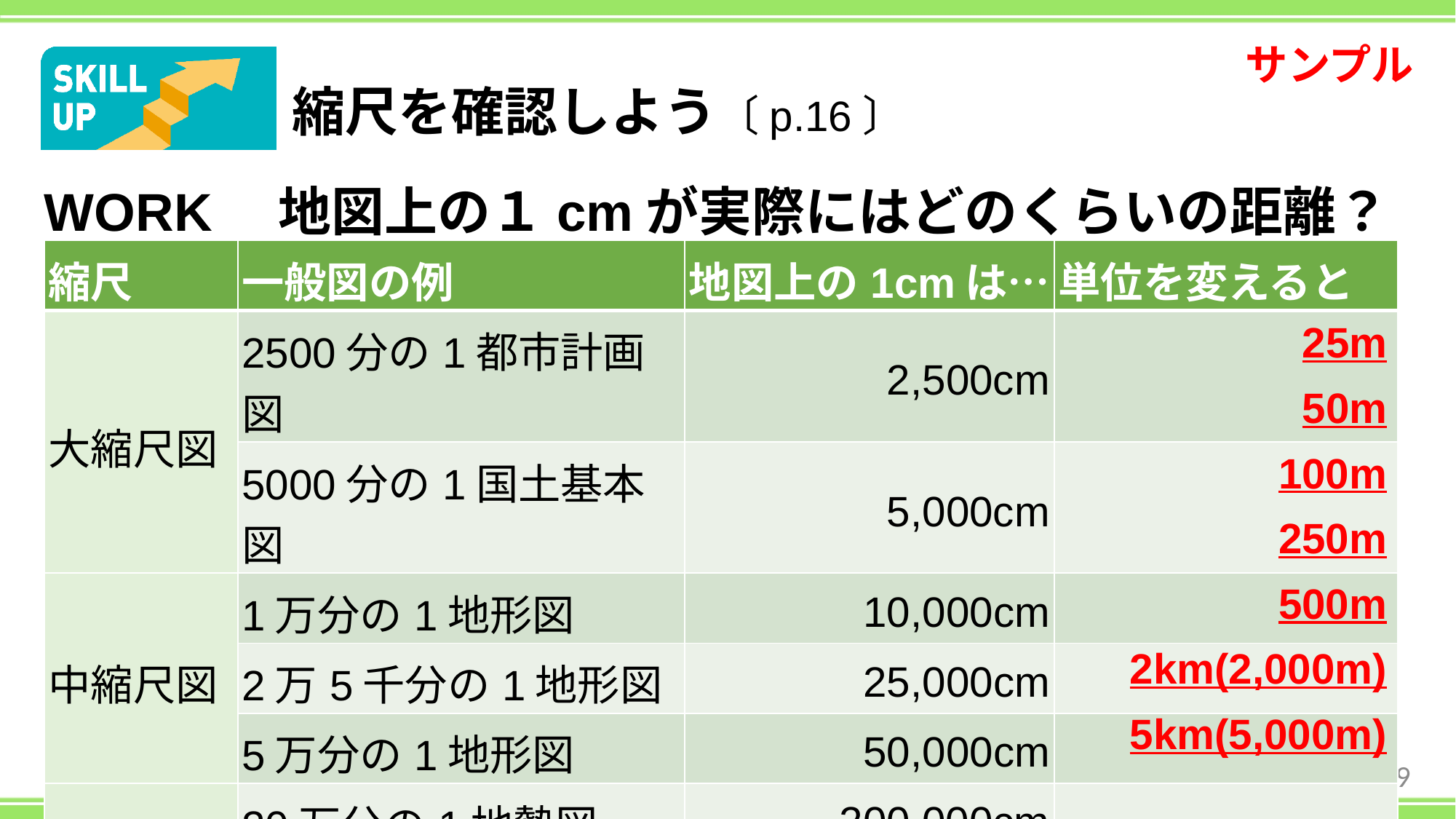

縮尺を確認しよう〔p.16〕

WORK　地図上の１cmが実際にはどのくらいの距離？
| 縮尺 | 一般図の例 | 地図上の1cmは… | 単位を変えると |
| --- | --- | --- | --- |
| 大縮尺図 | 2500分の1都市計画図 | 2,500cm |  |
|  | 5000分の1国土基本図 | 5,000cm |  |
| 中縮尺図 | 1万分の1地形図 | 10,000cm |  |
|  | 2万5千分の1地形図 | 25,000cm |  |
|  | 5万分の1地形図 | 50,000cm |  |
| 小縮尺図 | 20万分の1地勢図 | 200,000cm |  |
|  | 50万分の1地方図 | 500,000cm |  |
25m
50m
100m
250m
500m
2km(2,000m)
5km(5,000m)